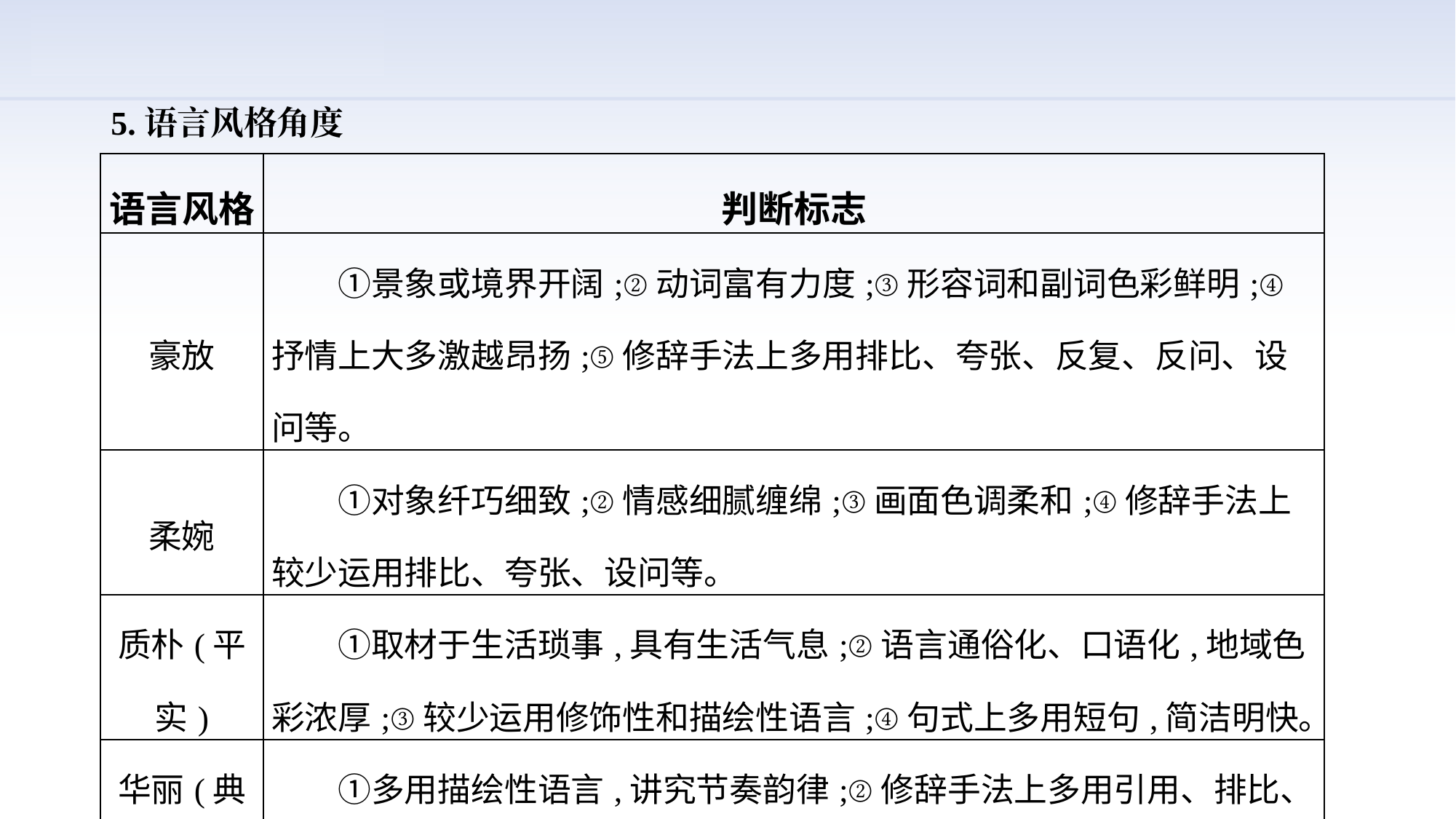

5.语言风格角度
| 语言风格 | 判断标志 |
| --- | --- |
| 豪放 | ①景象或境界开阔;②动词富有力度;③形容词和副词色彩鲜明;④抒情上大多激越昂扬;⑤修辞手法上多用排比、夸张、反复、反问、设问等。 |
| 柔婉 | ①对象纤巧细致;②情感细腻缠绵;③画面色调柔和;④修辞手法上较少运用排比、夸张、设问等。 |
| 质朴(平实) | ①取材于生活琐事,具有生活气息;②语言通俗化、口语化,地域色彩浓厚;③较少运用修饰性和描绘性语言;④句式上多用短句,简洁明快。 |
| 华丽(典雅) | ①多用描绘性语言,讲究节奏韵律;②修辞手法上多用引用、排比、对偶、用典等;③多引用古典诗词佳句。 |